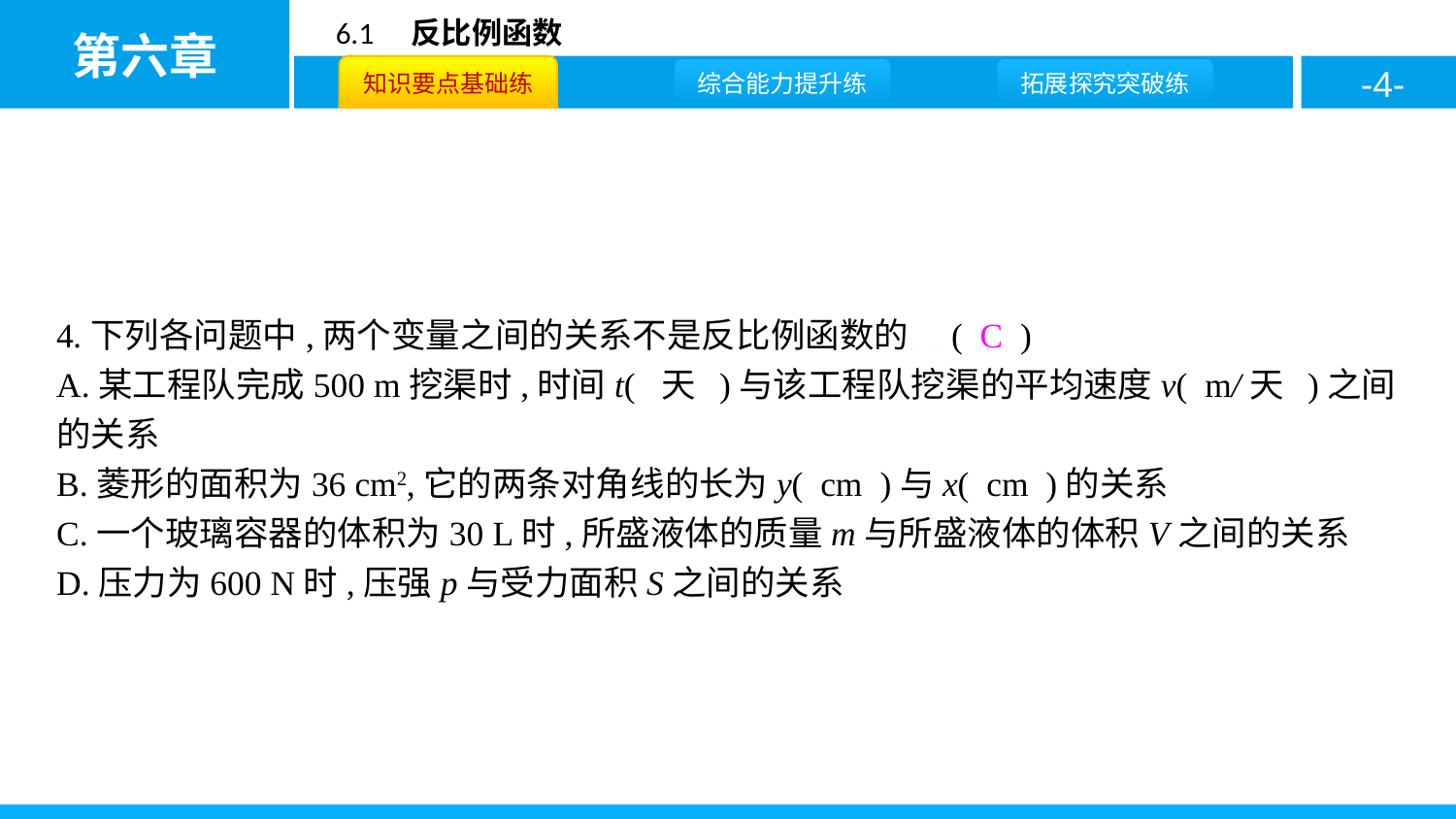

4.下列各问题中,两个变量之间的关系不是反比例函数的是(  C  )
A.某工程队完成500 m挖渠时,时间t(  天  )与该工程队挖渠的平均速度v(  m/天  )之间的关系
B.菱形的面积为36 cm2,它的两条对角线的长为y(  cm  )与x(  cm  )的关系
C.一个玻璃容器的体积为30 L时,所盛液体的质量m与所盛液体的体积V之间的关系
D.压力为600 N时,压强p与受力面积S之间的关系